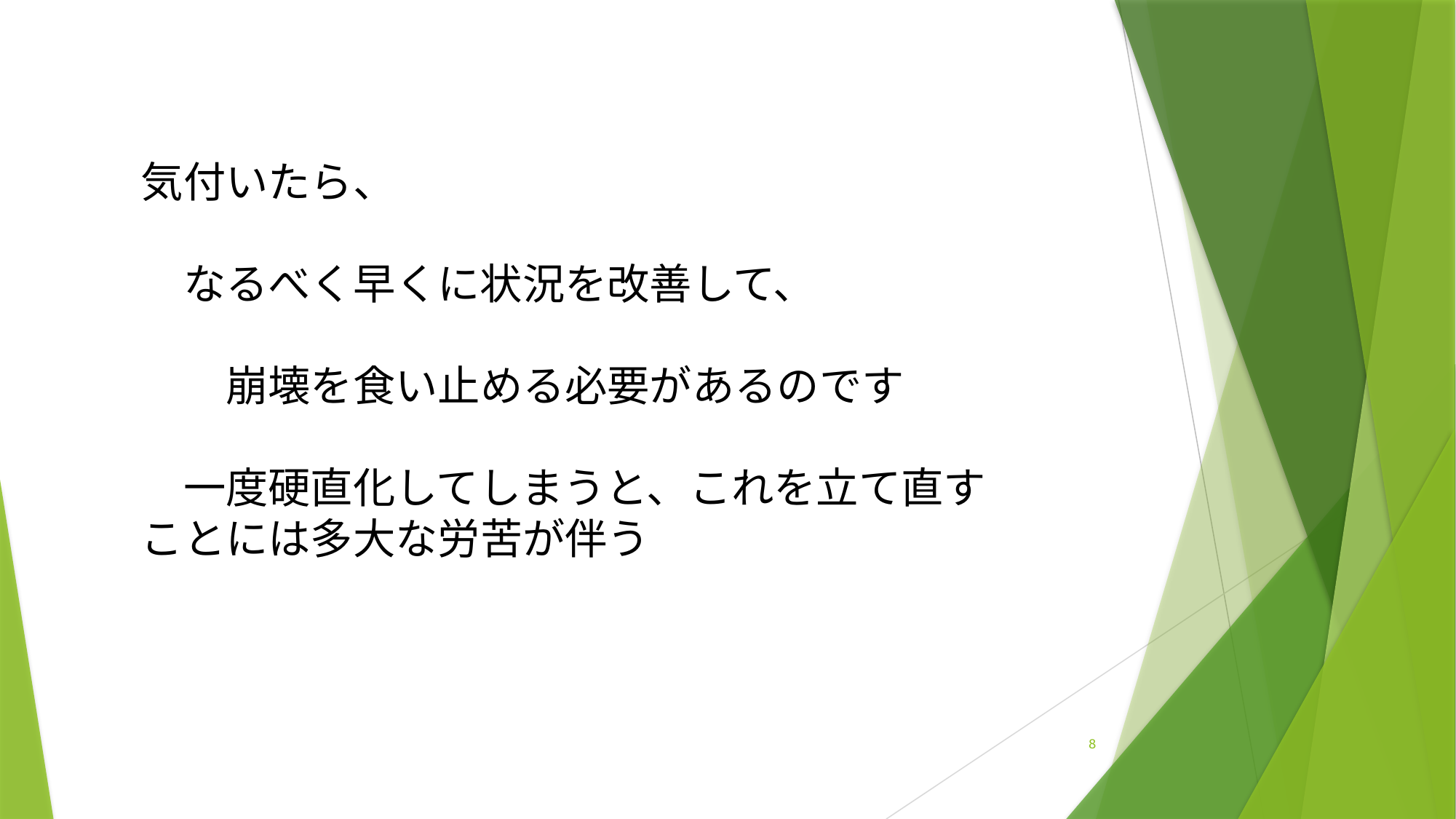

気付いたら、

　なるべく早くに状況を改善して、

　　崩壊を食い止める必要があるのです

　一度硬直化してしまうと、これを立て直す
ことには多大な労苦が伴う

8